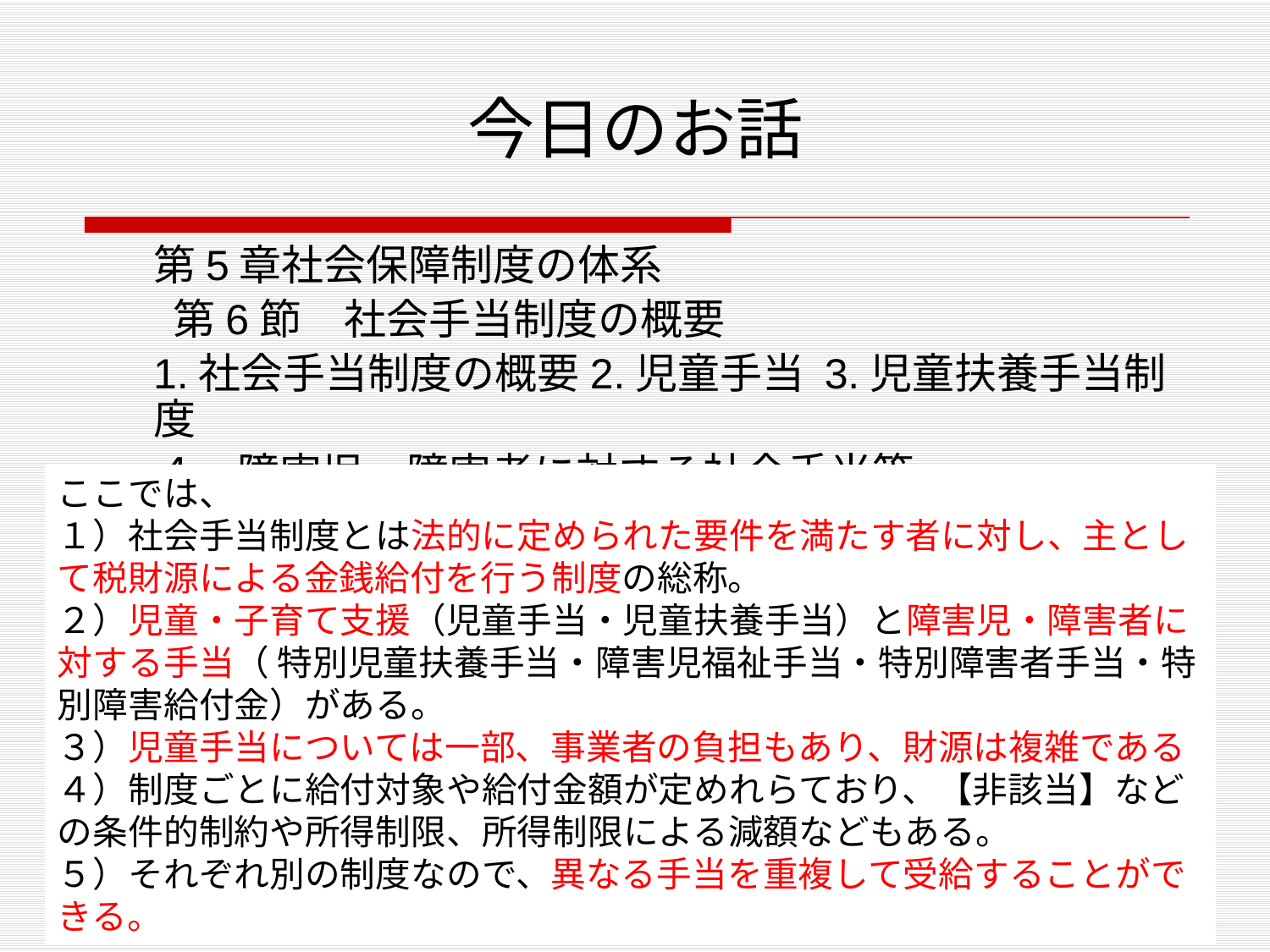

# 今日のお話
第5章社会保障制度の体系
 第6節　社会手当制度の概要
1.社会手当制度の概要2.児童手当 3.児童扶養手当制度
４ .障害児・障害者に対する社会手当等

ここでは、
１）社会手当制度とは法的に定められた要件を満たす者に対し、主として税財源による金銭給付を行う制度の総称。
２）児童・子育て支援（児童手当・児童扶養手当）と障害児・障害者に対する手当（ 特別児童扶養手当・障害児福祉手当・特別障害者手当・特別障害給付金）がある。
３）児童手当については一部、事業者の負担もあり、財源は複雑である
４）制度ごとに給付対象や給付金額が定めれらており、【非該当】などの条件的制約や所得制限、所得制限による減額などもある。
５）それぞれ別の制度なので、異なる手当を重複して受給することができる。
2